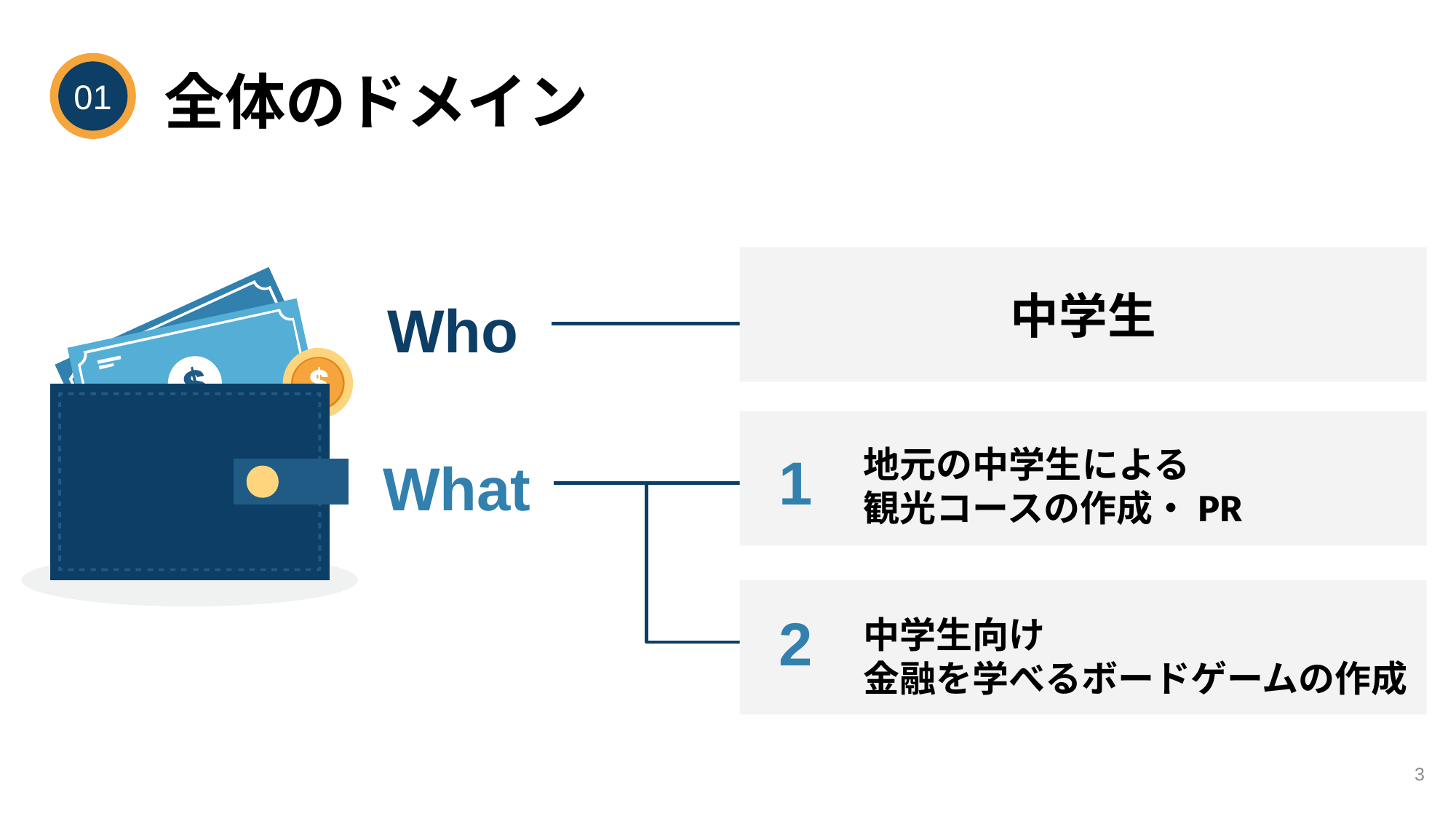

# 全体のドメイン

01
中学生

Who

　地元の中学生による
　観光コースの作成・PR
1
What

2
中学生向け
金融を学べるボードゲームの作成
3